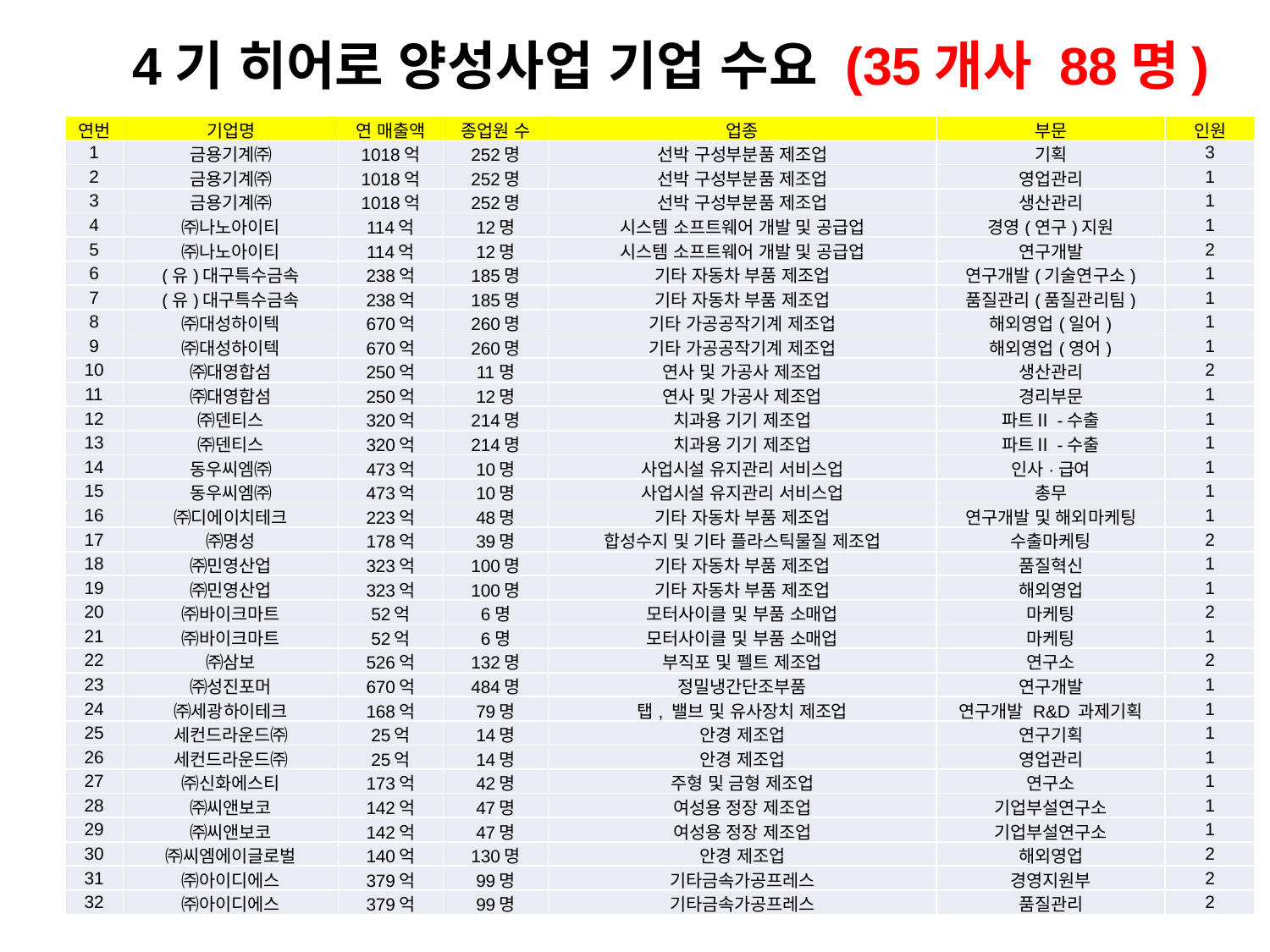

4기 히어로 양성사업 기업 수요 (35개사 88명)
| 연번 | 기업명 | 연 매출액 | 종업원 수 | 업종 | 부문 | 인원 |
| --- | --- | --- | --- | --- | --- | --- |
| 1 | 금용기계㈜ | 1018억 | 252명 | 선박 구성부분품 제조업 | 기획 | 3 |
| 2 | 금용기계㈜ | 1018억 | 252명 | 선박 구성부분품 제조업 | 영업관리 | 1 |
| 3 | 금용기계㈜ | 1018억 | 252명 | 선박 구성부분품 제조업 | 생산관리 | 1 |
| 4 | ㈜나노아이티 | 114억 | 12명 | 시스템 소프트웨어 개발 및 공급업 | 경영(연구)지원 | 1 |
| 5 | ㈜나노아이티 | 114억 | 12명 | 시스템 소프트웨어 개발 및 공급업 | 연구개발 | 2 |
| 6 | (유)대구특수금속 | 238억 | 185명 | 기타 자동차 부품 제조업 | 연구개발(기술연구소) | 1 |
| 7 | (유)대구특수금속 | 238억 | 185명 | 기타 자동차 부품 제조업 | 품질관리(품질관리팀) | 1 |
| 8 | ㈜대성하이텍 | 670억 | 260명 | 기타 가공공작기계 제조업 | 해외영업(일어) | 1 |
| 9 | ㈜대성하이텍 | 670억 | 260명 | 기타 가공공작기계 제조업 | 해외영업(영어) | 1 |
| 10 | ㈜대영합섬 | 250억 | 11명 | 연사 및 가공사 제조업 | 생산관리 | 2 |
| 11 | ㈜대영합섬 | 250억 | 12명 | 연사 및 가공사 제조업 | 경리부문 | 1 |
| 12 | ㈜덴티스 | 320억 | 214명 | 치과용 기기 제조업 | 파트Ⅱ-수출 | 1 |
| 13 | ㈜덴티스 | 320억 | 214명 | 치과용 기기 제조업 | 파트Ⅱ-수출 | 1 |
| 14 | 동우씨엠㈜ | 473억 | 10명 | 사업시설 유지관리 서비스업 | 인사·급여 | 1 |
| 15 | 동우씨엠㈜ | 473억 | 10명 | 사업시설 유지관리 서비스업 | 총무 | 1 |
| 16 | ㈜디에이치테크 | 223억 | 48명 | 기타 자동차 부품 제조업 | 연구개발 및 해외마케팅 | 1 |
| 17 | ㈜명성 | 178억 | 39명 | 합성수지 및 기타 플라스틱물질 제조업 | 수출마케팅 | 2 |
| 18 | ㈜민영산업 | 323억 | 100명 | 기타 자동차 부품 제조업 | 품질혁신 | 1 |
| 19 | ㈜민영산업 | 323억 | 100명 | 기타 자동차 부품 제조업 | 해외영업 | 1 |
| 20 | ㈜바이크마트 | 52억 | 6명 | 모터사이클 및 부품 소매업 | 마케팅 | 2 |
| 21 | ㈜바이크마트 | 52억 | 6명 | 모터사이클 및 부품 소매업 | 마케팅 | 1 |
| 22 | ㈜삼보 | 526억 | 132명 | 부직포 및 펠트 제조업 | 연구소 | 2 |
| 23 | ㈜성진포머 | 670억 | 484명 | 정밀냉간단조부품 | 연구개발 | 1 |
| 24 | ㈜세광하이테크 | 168억 | 79명 | 탭, 밸브 및 유사장치 제조업 | 연구개발 R&D 과제기획 | 1 |
| 25 | 세컨드라운드㈜ | 25억 | 14명 | 안경 제조업 | 연구기획 | 1 |
| 26 | 세컨드라운드㈜ | 25억 | 14명 | 안경 제조업 | 영업관리 | 1 |
| 27 | ㈜신화에스티 | 173억 | 42명 | 주형 및 금형 제조업 | 연구소 | 1 |
| 28 | ㈜씨앤보코 | 142억 | 47명 | 여성용 정장 제조업 | 기업부설연구소 | 1 |
| 29 | ㈜씨앤보코 | 142억 | 47명 | 여성용 정장 제조업 | 기업부설연구소 | 1 |
| 30 | ㈜씨엠에이글로벌 | 140억 | 130명 | 안경 제조업 | 해외영업 | 2 |
| 31 | ㈜아이디에스 | 379억 | 99명 | 기타금속가공프레스 | 경영지원부 | 2 |
| 32 | ㈜아이디에스 | 379억 | 99명 | 기타금속가공프레스 | 품질관리 | 2 |